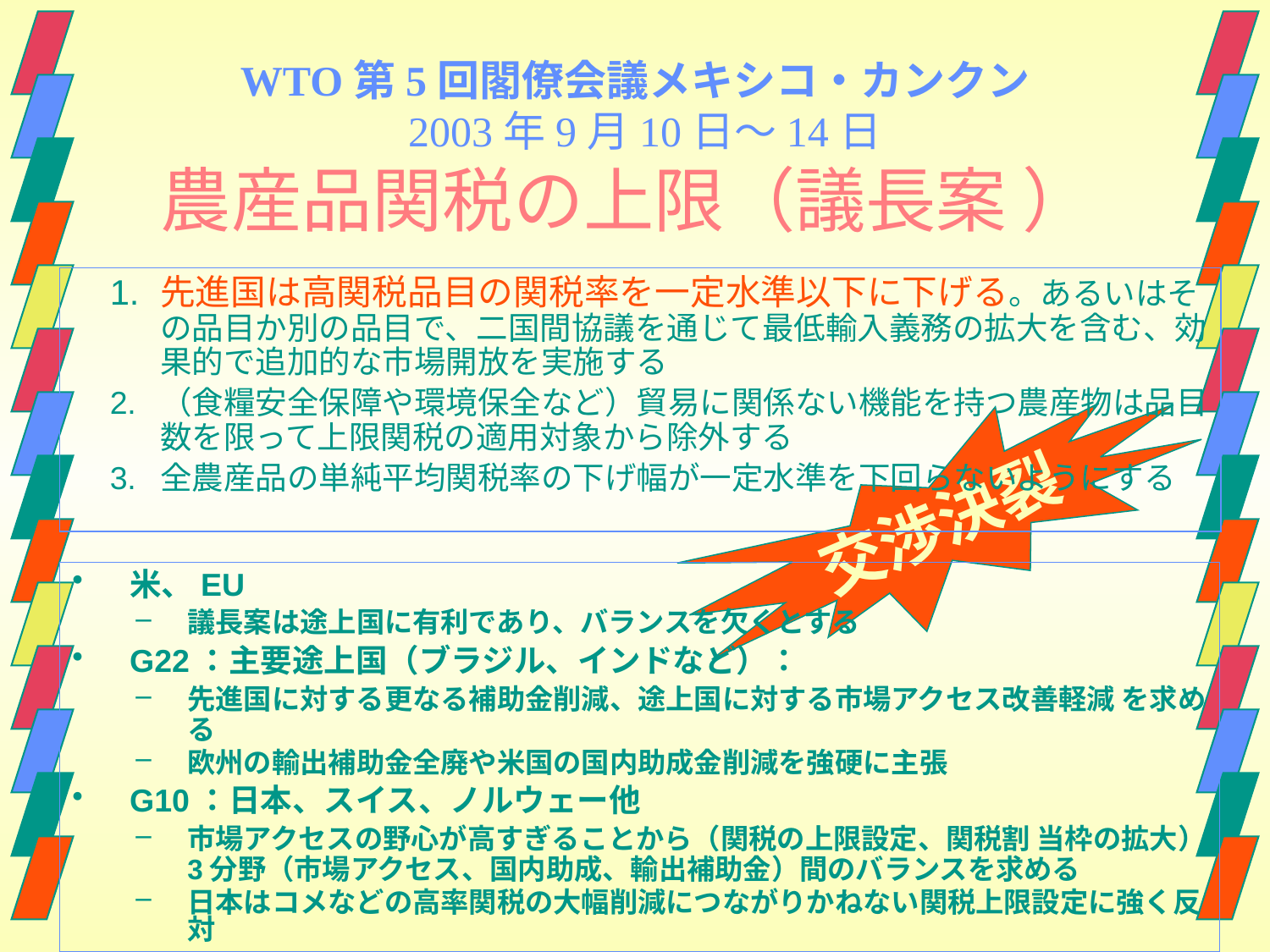

# WTO第5回閣僚会議メキシコ・カンクン 2003年9月10日～14日 農産品関税の上限（議長案 ）
先進国は高関税品目の関税率を一定水準以下に下げる。あるいはその品目か別の品目で、二国間協議を通じて最低輸入義務の拡大を含む、効果的で追加的な市場開放を実施する
（食糧安全保障や環境保全など）貿易に関係ない機能を持つ農産物は品目数を限って上限関税の適用対象から除外する
全農産品の単純平均関税率の下げ幅が一定水準を下回らないようにする
交渉決裂
米、EU
議長案は途上国に有利であり、バランスを欠くとする
G22：主要途上国（ブラジル、インドなど）：
先進国に対する更なる補助金削減、途上国に対する市場アクセス改善軽減 を求める
欧州の輸出補助金全廃や米国の国内助成金削減を強硬に主張
G10：日本、スイス、ノルウェー他
市場アクセスの野心が高すぎることから（関税の上限設定、関税割 当枠の拡大）、3分野（市場アクセス、国内助成、輸出補助金）間のバランスを求める
日本はコメなどの高率関税の大幅削減につながりかねない関税上限設定に強く反対